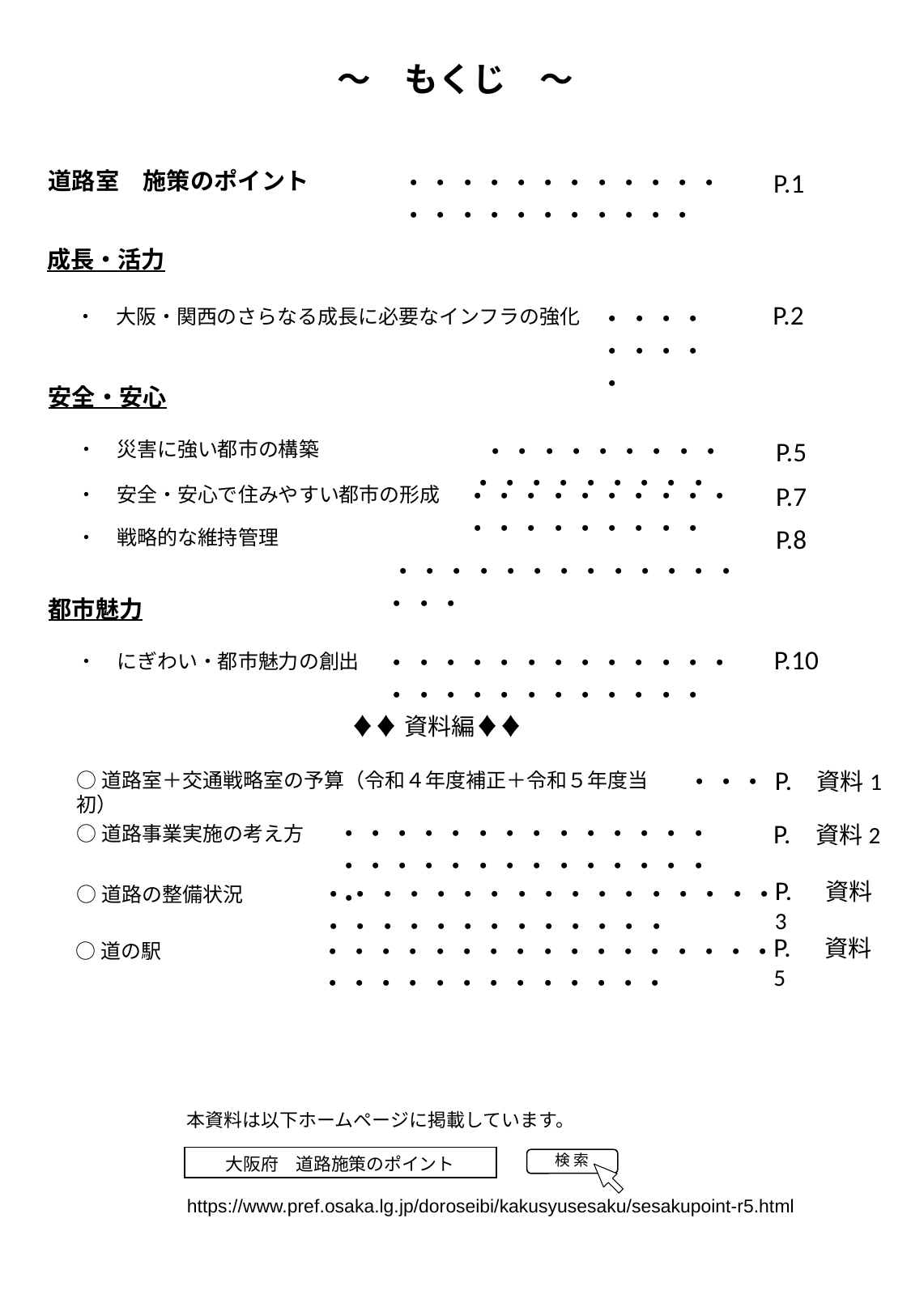

～　もくじ　～
道路室　施策のポイント
P.1
・・・・・・・・・・・・・・・・・・・・・・・
成長・活力
P.2
・・・・・・・・・
・　大阪・関西のさらなる成長に必要なインフラの強化
安全・安心
 ・・・・・・・・・・・・・・・・・・
P.5
・　災害に強い都市の構築
・・・・・・・・・・・・・・・・・・・
P.7
・　安全・安心で住みやすい都市の形成
　　　　　 　 ・・・・・・・・・・・・・・・・
P.8
・　戦略的な維持管理
都市魅力
P.10
・・・・・・・・・・・・・・・・・・・・・・・・・
・　にぎわい・都市魅力の創出
♦♦資料編♦♦
P.   資料1
・・・
○道路室＋交通戦略室の予算（令和４年度補正＋令和５年度当初）
・・・・・・・・・・・・・・・・・・・・・・・・・・・・・
P.   資料2

○道路事業実施の考え方
P.　資料3
・・・・・・・・・・・・・・・・・・・・・・・・・・・・・・
○道路の整備状況
P.　資料5
・・・・・・・・・・・・・・・・・・・・・・・・・・・・・・
○道の駅
本資料は以下ホームページに掲載しています。
大阪府　道路施策のポイント
検 索

https://www.pref.osaka.lg.jp/doroseibi/kakusyusesaku/sesakupoint-r5.html